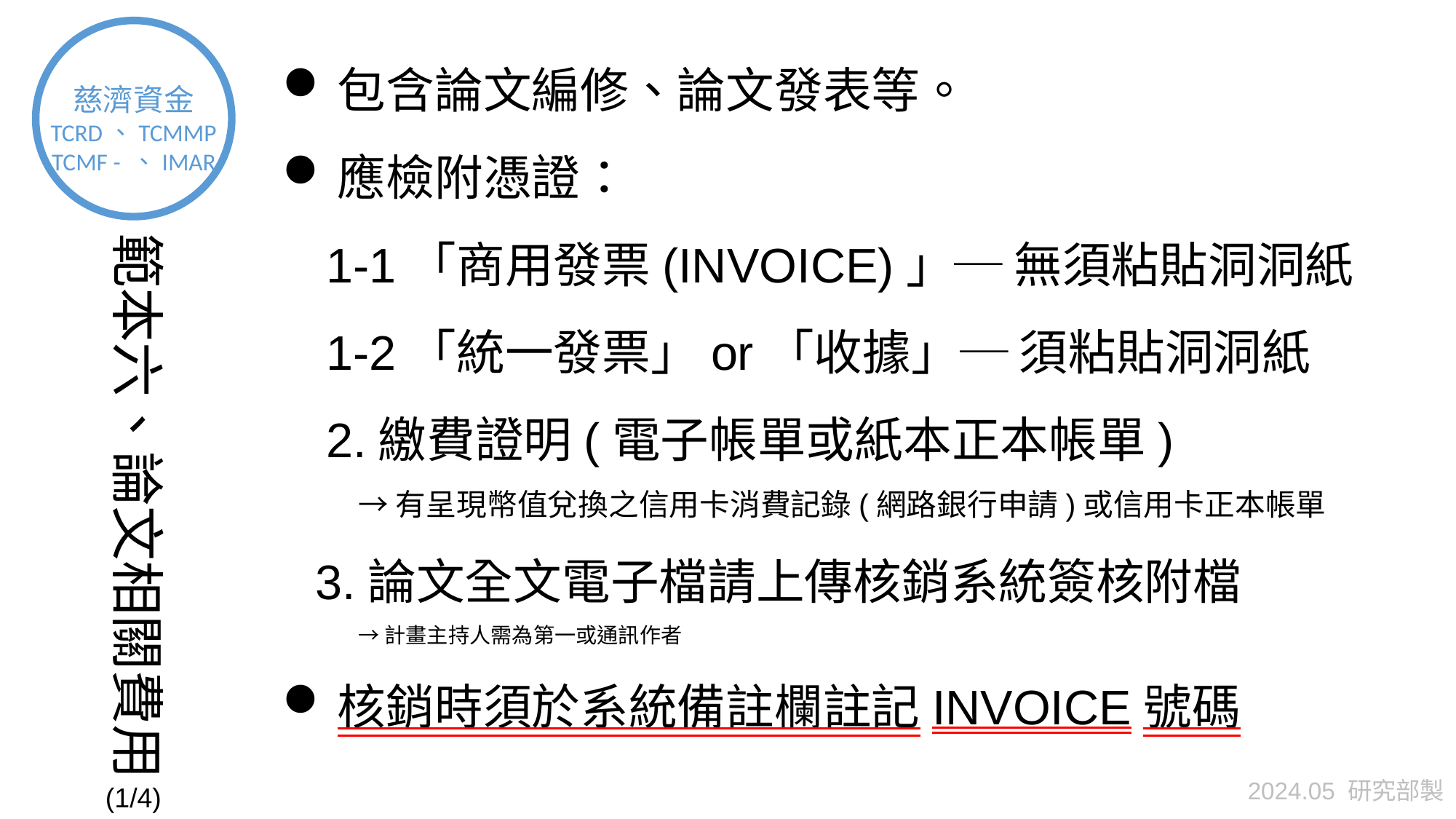

慈濟資金
TCRD、TCMMP
TCMF - 、IMAR
包含論文編修、論文發表等。
應檢附憑證：
1-1「商用發票(INVOICE)」─ 無須粘貼洞洞紙
1-2「統一發票」or「收據」─ 須粘貼洞洞紙
2.繳費證明(電子帳單或紙本正本帳單)
→有呈現幣值兌換之信用卡消費記錄(網路銀行申請)或信用卡正本帳單
3.論文全文電子檔請上傳核銷系統簽核附檔
→計畫主持人需為第一或通訊作者
核銷時須於系統備註欄註記INVOICE號碼
範本六、論文相關費用
2024.05 研究部製
(1/4)